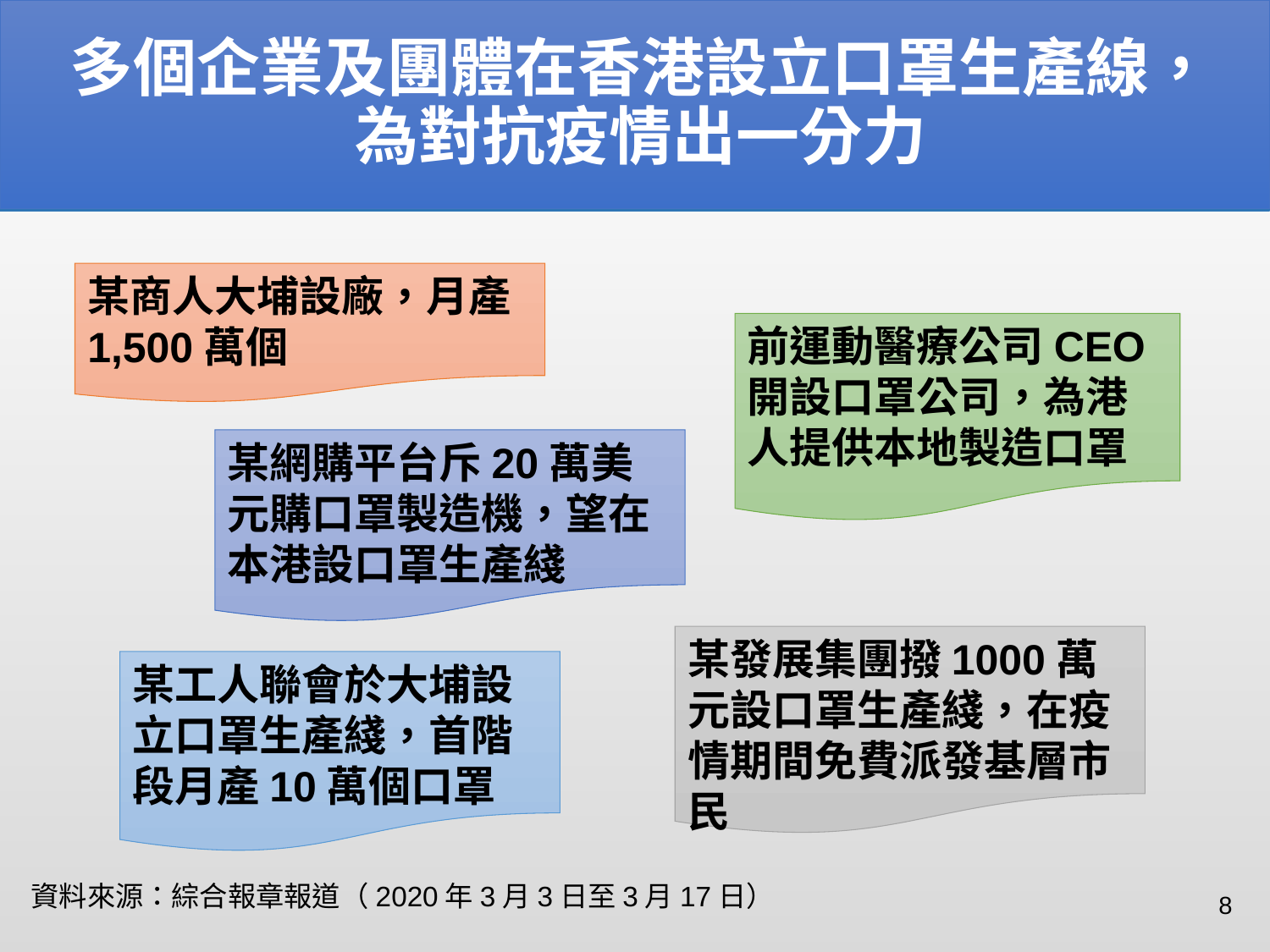

# 多個企業及團體在香港設立口罩生產線， 為對抗疫情出一分力
某商人大埔設廠，月產1,500萬個
前運動醫療公司CEO開設口罩公司，為港人提供本地製造口罩
某網購平台斥20萬美元購口罩製造機，望在本港設口罩生產綫
某發展集團撥1000萬元設口罩生產綫，在疫情期間免費派發基層市民
某工人聯會於大埔設立口罩生產綫，首階段月產10萬個口罩
資料來源：綜合報章報道（2020年3月3日至3月17日）
8